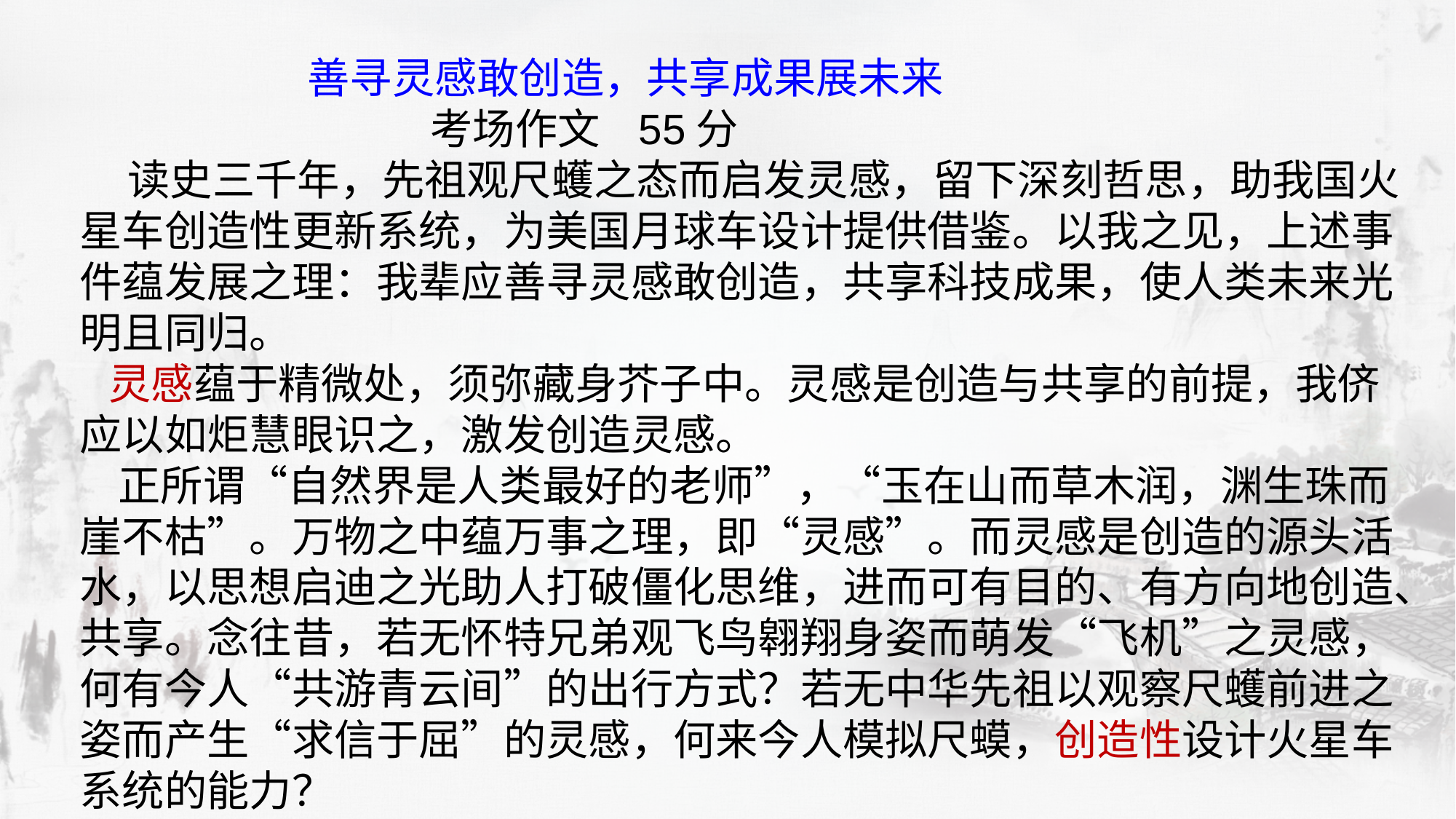

善寻灵感敢创造，共享成果展未来
                                    考场作文   55分
    读史三千年，先祖观尺蠖之态而启发灵感，留下深刻哲思，助我国火星车创造性更新系统，为美国月球车设计提供借鉴。以我之见，上述事件蕴发展之理：我辈应善寻灵感敢创造，共享科技成果，使人类未来光明且同归。
  灵感蕴于精微处，须弥藏身芥子中。灵感是创造与共享的前提，我侪应以如炬慧眼识之，激发创造灵感。
   正所谓“自然界是人类最好的老师”，“玉在山而草木润，渊生珠而崖不枯”。万物之中蕴万事之理，即“灵感”。而灵感是创造的源头活水，以思想启迪之光助人打破僵化思维，进而可有目的、有方向地创造、共享。念往昔，若无怀特兄弟观飞鸟翱翔身姿而萌发“飞机”之灵感，何有今人“共游青云间”的出行方式？若无中华先祖以观察尺蠖前进之姿而产生“求信于屈”的灵感，何来今人模拟尺蟆，创造性设计火星车系统的能力？